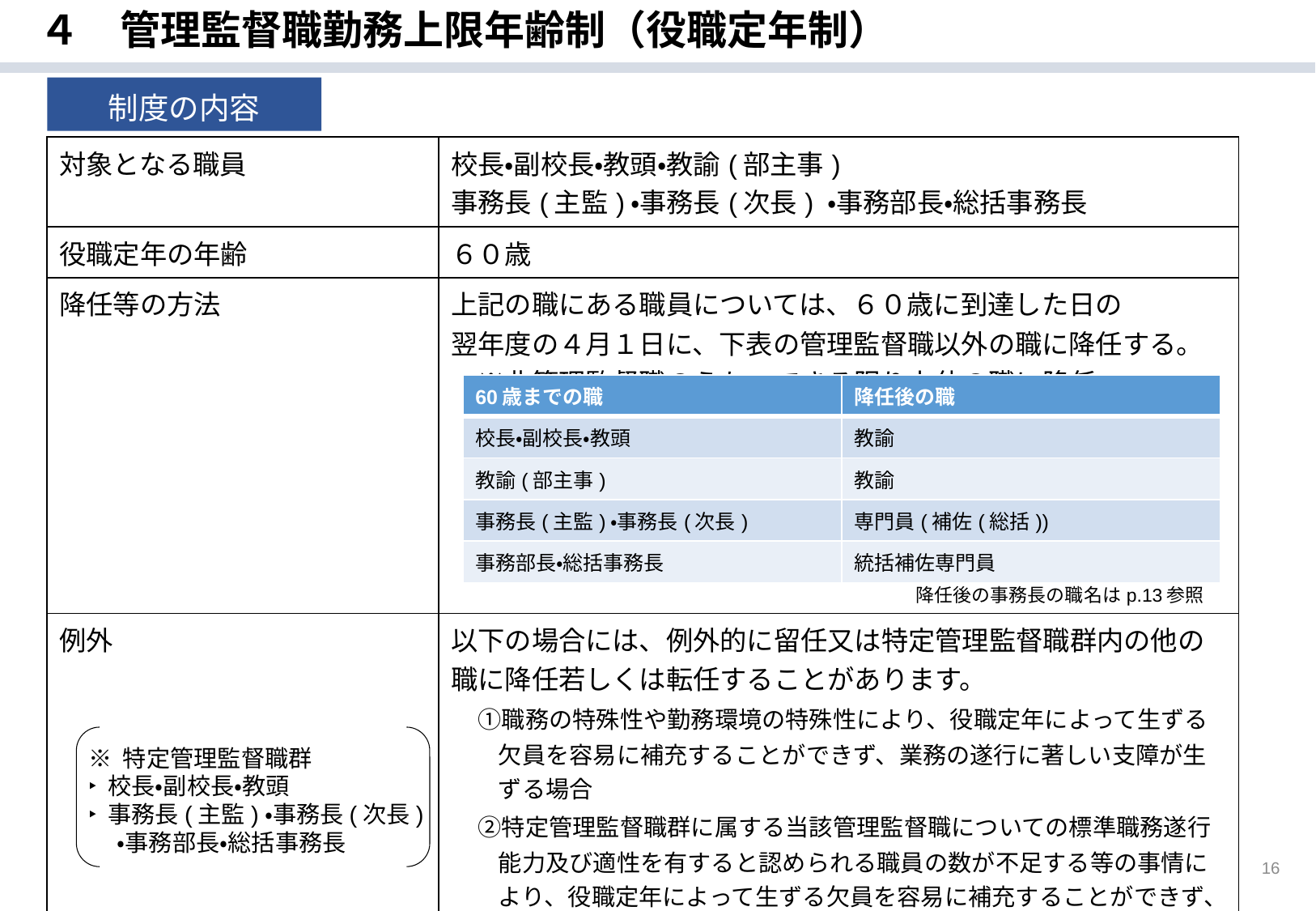

４　管理監督職勤務上限年齢制（役職定年制）

制度の内容
| 対象となる職員 | 校長・副校長・教頭・教諭(部主事) 事務長(主監)・事務長(次長) ・事務部長・総括事務長 |
| --- | --- |
| 役職定年の年齢 | ６０歳 |
| 降任等の方法 | 上記の職にある職員については、６０歳に到達した日の 翌年度の４月１日に、下表の管理監督職以外の職に降任する。 　※非管理監督職のうち、できる限り上位の職に降任 　　　　　　　　　　　　　　　　　　　　　　　　　降任後の事務長の職名はp.13参照 |
| 例外 | 以下の場合には、例外的に留任又は特定管理監督職群内の他の職に降任若しくは転任することがあります。 　①職務の特殊性や勤務環境の特殊性により、役職定年によって生ずる 　　欠員を容易に補充することができず、業務の遂行に著しい支障が生 　　ずる場合 　②特定管理監督職群に属する当該管理監督職についての標準職務遂行 　　能力及び適性を有すると認められる職員の数が不足する等の事情に 　　より、役職定年によって生ずる欠員を容易に補充することができず、 　　業務の遂行に重大な障害が生ずると認める場合 |
| 60歳までの職 | 降任後の職 |
| --- | --- |
| 校長・副校長・教頭 | 教諭 |
| 教諭(部主事) | 教諭 |
| 事務長(主監)・事務長(次長) | 専門員(補佐(総括)) |
| 事務部長・総括事務長 | 統括補佐専門員 |

※ 特定管理監督職群
‣ 校長・副校長・教頭
‣ 事務長(主監)・事務長(次長)
　 ・事務部長・総括事務長
16